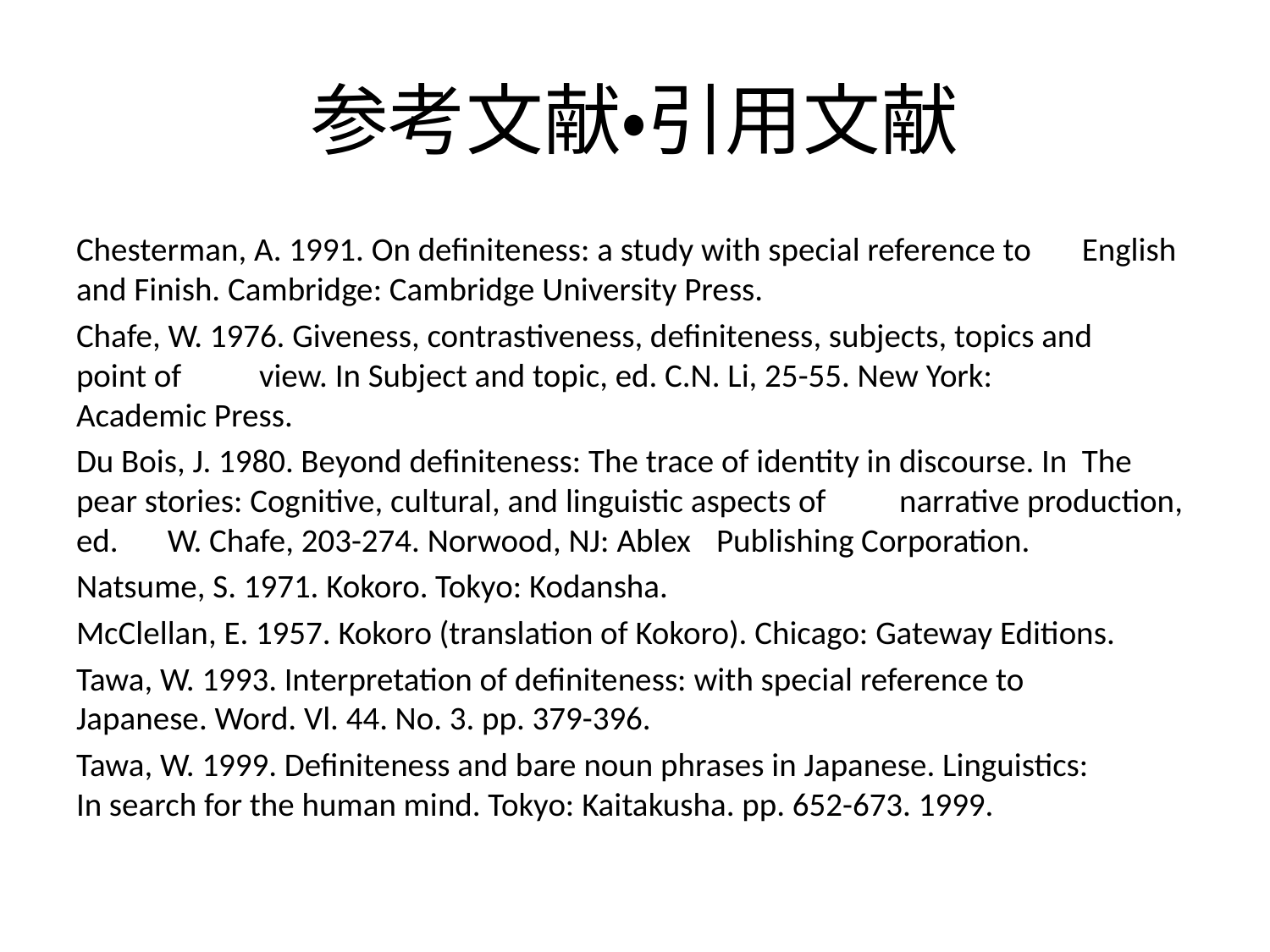

# 参考文献・引用文献
Chesterman, A. 1991. On definiteness: a study with special reference to 	English and Finish. Cambridge: Cambridge University Press.
Chafe, W. 1976. Giveness, contrastiveness, definiteness, subjects, topics and 	point of 	view. In Subject and topic, ed. C.N. Li, 25-55. New York: 	Academic Press.
Du Bois, J. 1980. Beyond definiteness: The trace of identity in discourse. In 	The pear stories: Cognitive, cultural, and linguistic aspects of 	narrative production, ed. 	W. Chafe, 203-274. Norwood, NJ: Ablex 	Publishing Corporation.
Natsume, S. 1971. Kokoro. Tokyo: Kodansha.
McClellan, E. 1957. Kokoro (translation of Kokoro). Chicago: Gateway Editions.
Tawa, W. 1993. Interpretation of definiteness: with special reference to 	Japanese. Word. Vl. 44. No. 3. pp. 379-396.
Tawa, W. 1999. Definiteness and bare noun phrases in Japanese. Linguistics: 	In search for the human mind. Tokyo: Kaitakusha. pp. 652-673. 1999.